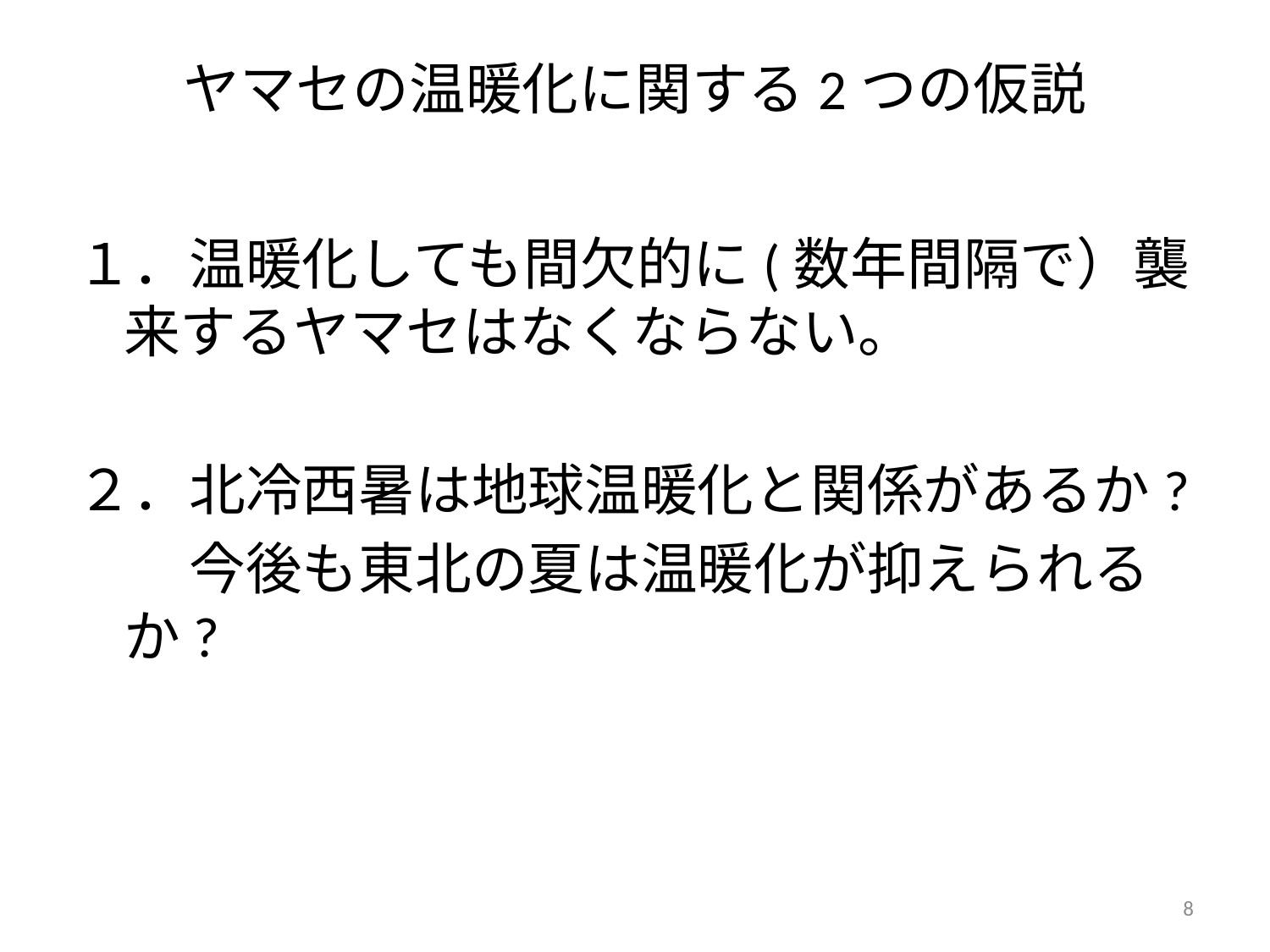

# ヤマセの温暖化に関する2つの仮説
１．温暖化しても間欠的に(数年間隔で）襲来するヤマセはなくならない。

２．北冷西暑は地球温暖化と関係があるか?
　　今後も東北の夏は温暖化が抑えられるか?
8